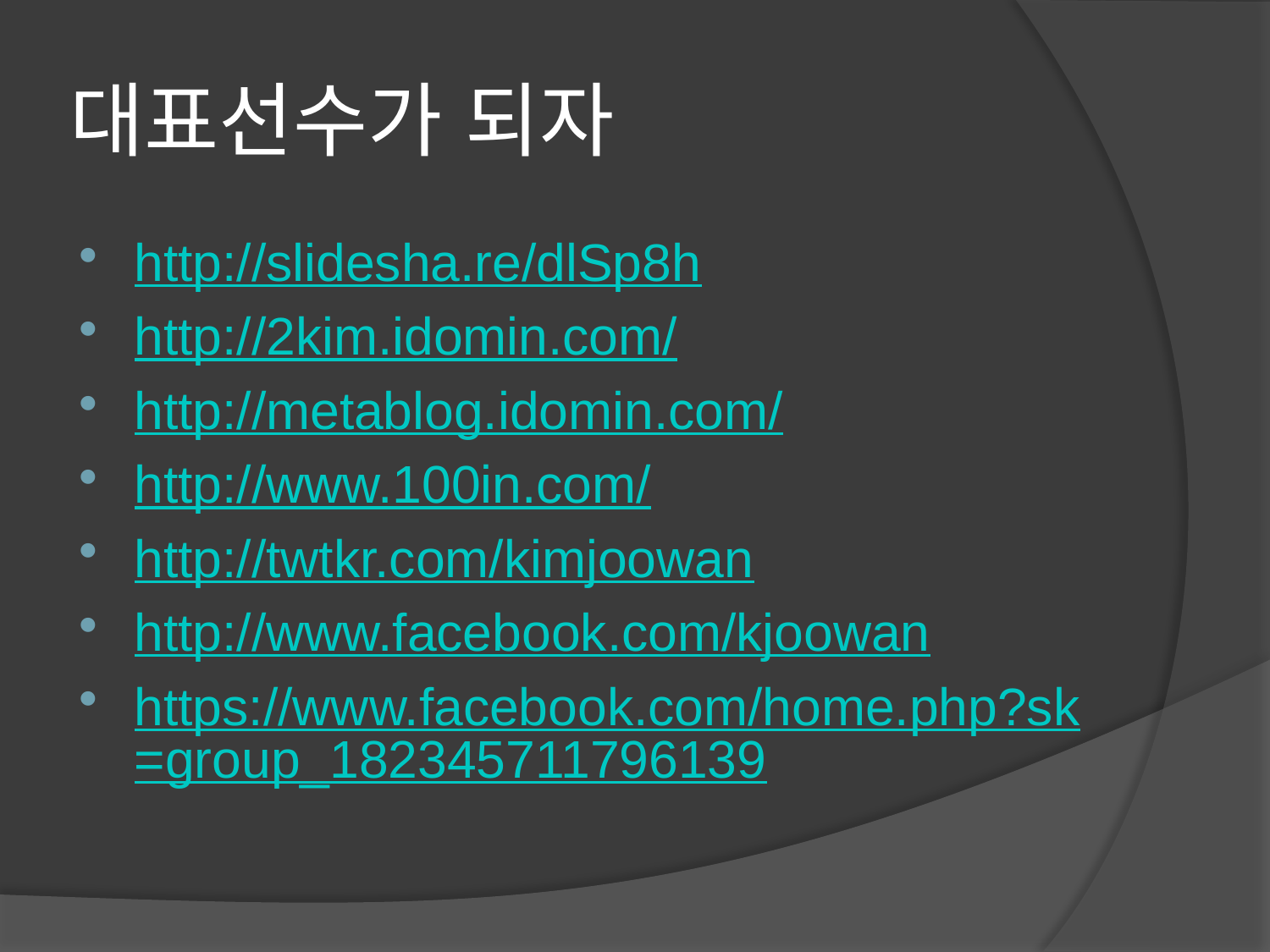

# 대표선수가 되자
http://slidesha.re/dlSp8h
http://2kim.idomin.com/
http://metablog.idomin.com/
http://www.100in.com/
http://twtkr.com/kimjoowan
http://www.facebook.com/kjoowan
https://www.facebook.com/home.php?sk=group_182345711796139